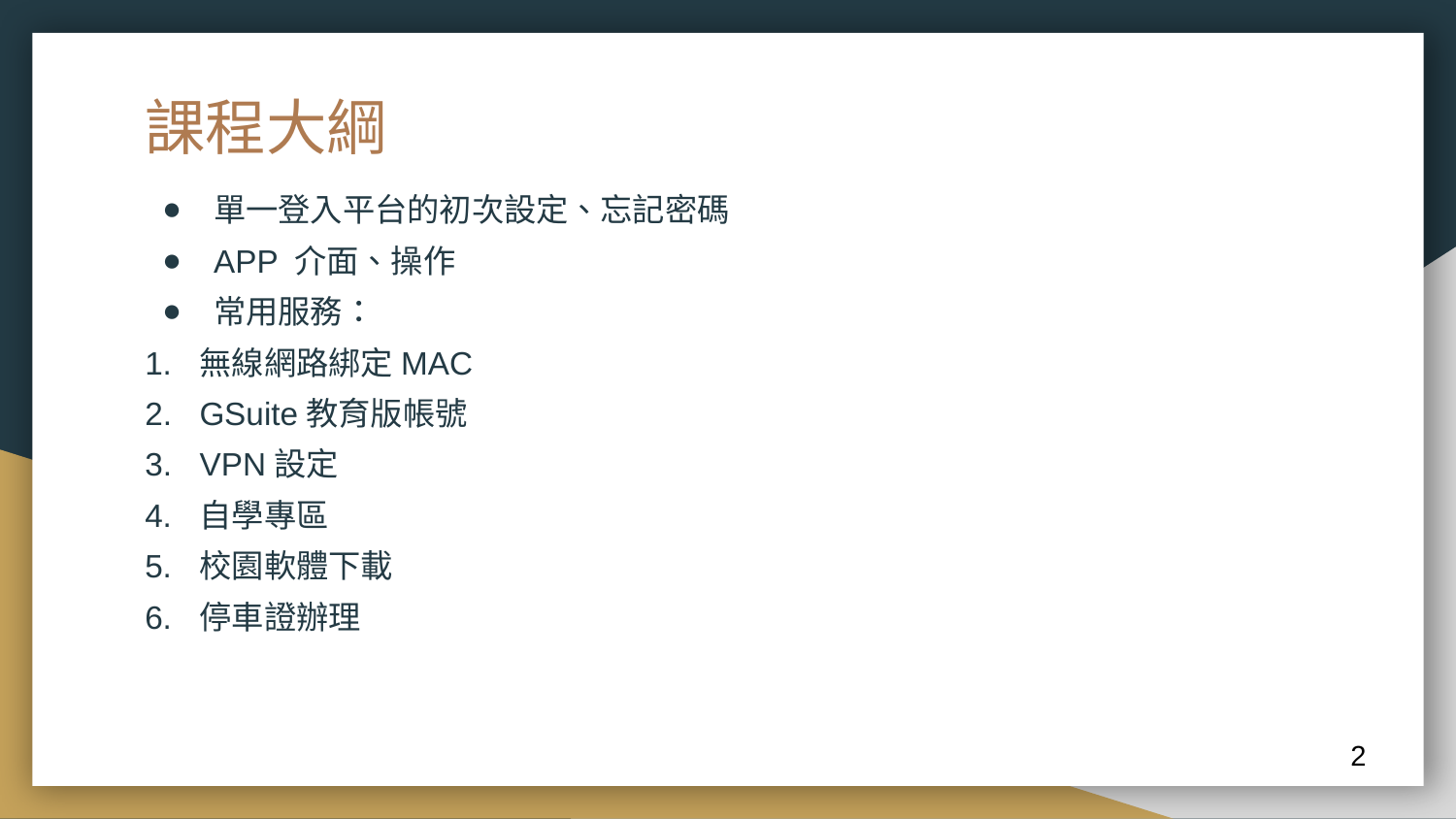

# 課程大綱
單一登入平台的初次設定、忘記密碼
APP 介面、操作
常用服務：
無線網路綁定MAC
GSuite教育版帳號
VPN設定
自學專區
校園軟體下載
停車證辦理
2